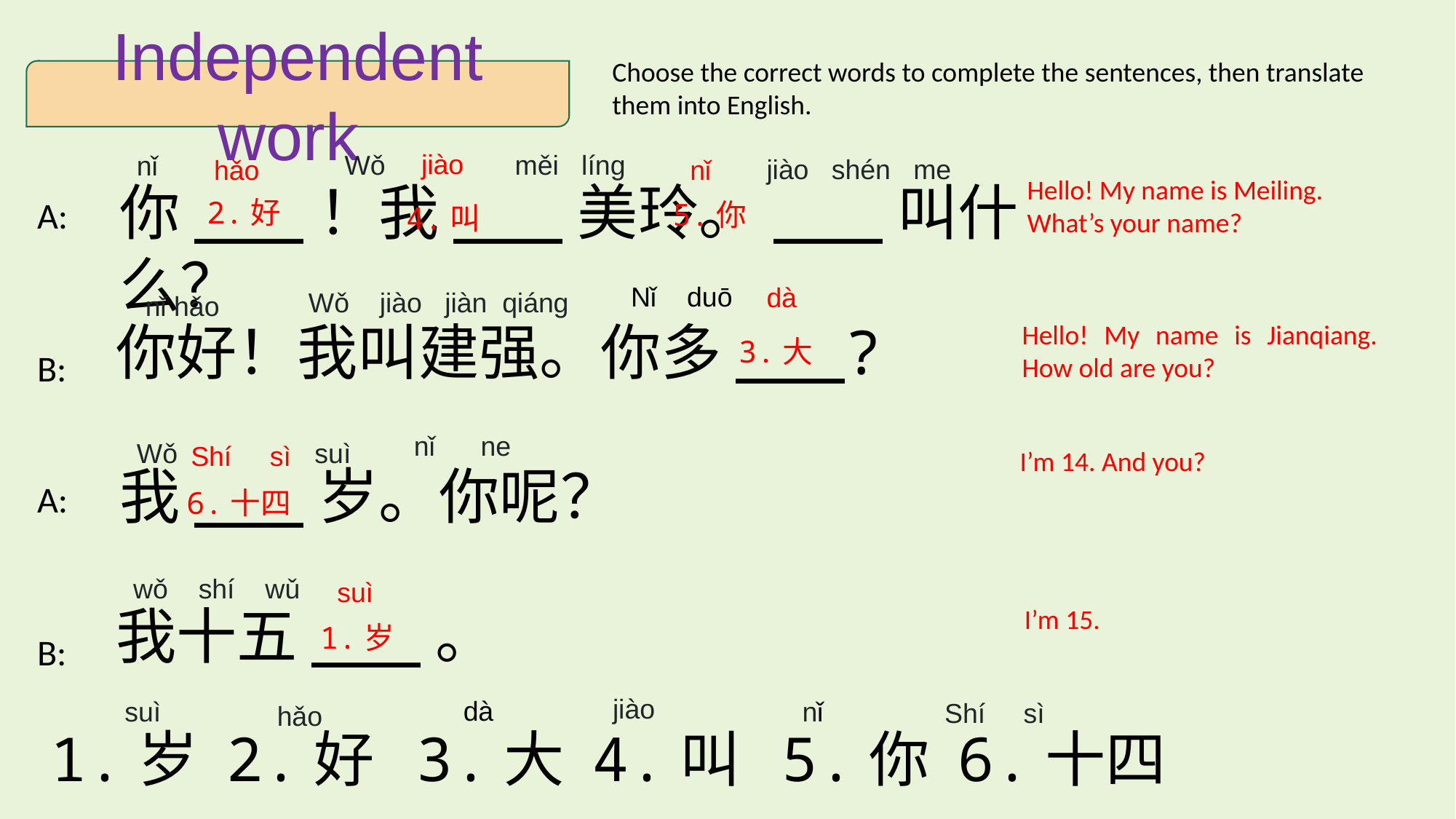

Choose the correct words to complete the sentences, then translate them into English.
Independent work
jiào
Wǒ                 měi   líng
nǐ
jiào   shén   me
nǐ
hǎo
Hello! My name is Meiling. What’s your name?
你___！我___美玲。___叫什么？
A:
2.好
5.你
4.叫
Nǐ    duō
dà
Wǒ    jiào   jiàn  qiáng
nǐ hǎo
你好！我叫建强。你多___?
Hello! My name is Jianqiang. How old are you?
3.大
B:
nǐ      ne
Wǒ                  suì
Shí     sì
I’m 14. And you?
我___岁。你呢？
A:
6.十四
wǒ    shí    wǔ
suì
我十五___。
I’m 15.
1.岁
B:
jiào
dà
suì
nǐ
Shí     sì
hǎo
1.岁 2.好  3.大 4.叫  5.你 6.十四